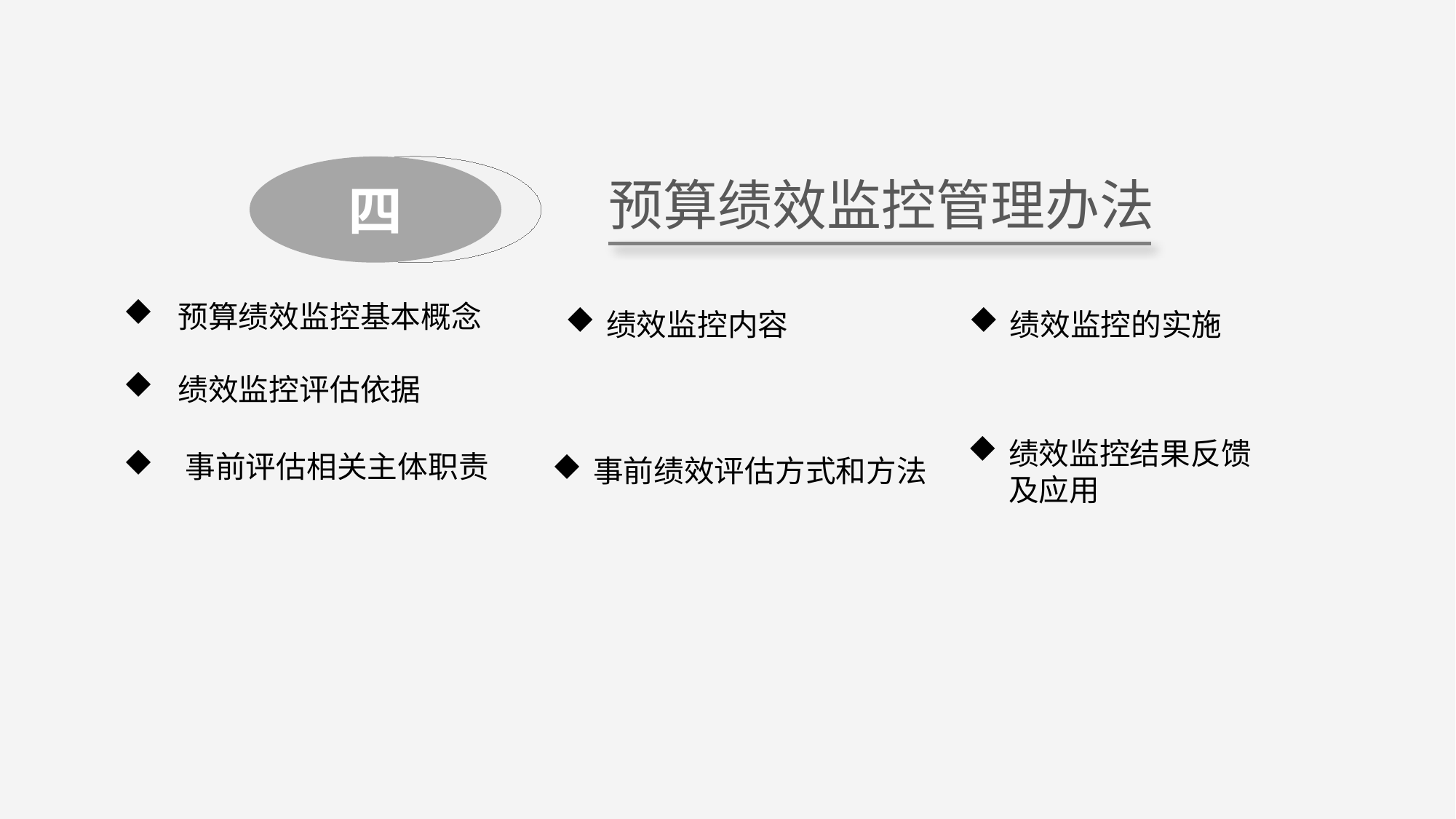

预算绩效监控管理办法
四
Part A
预算绩效监控基本概念

绩效监控评估依据

绩效监控内容

绩效监控的实施

事前绩效评估方式和方法
绩效监控结果反馈及应用
  事前评估相关主体职责